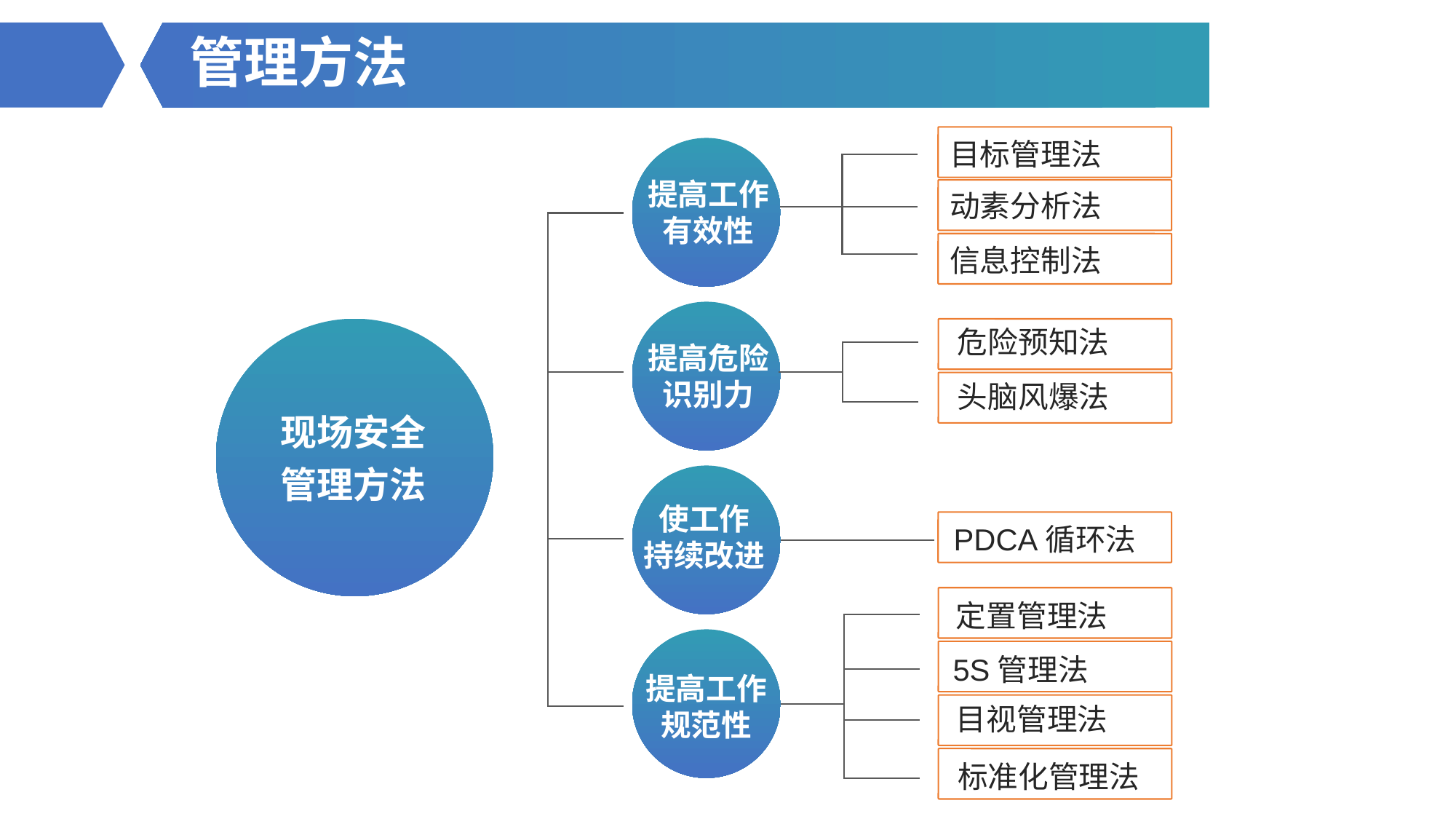

管理方法

目标管理法

提高工作
有效性

动素分析法

信息控制法

危险预知法

提高危险
识别力

头脑风爆法
现场安全管理方法

使工作
持续改进

PDCA循环法

定置管理法

5S管理法
提高工作
规范性

目视管理法

标准化管理法